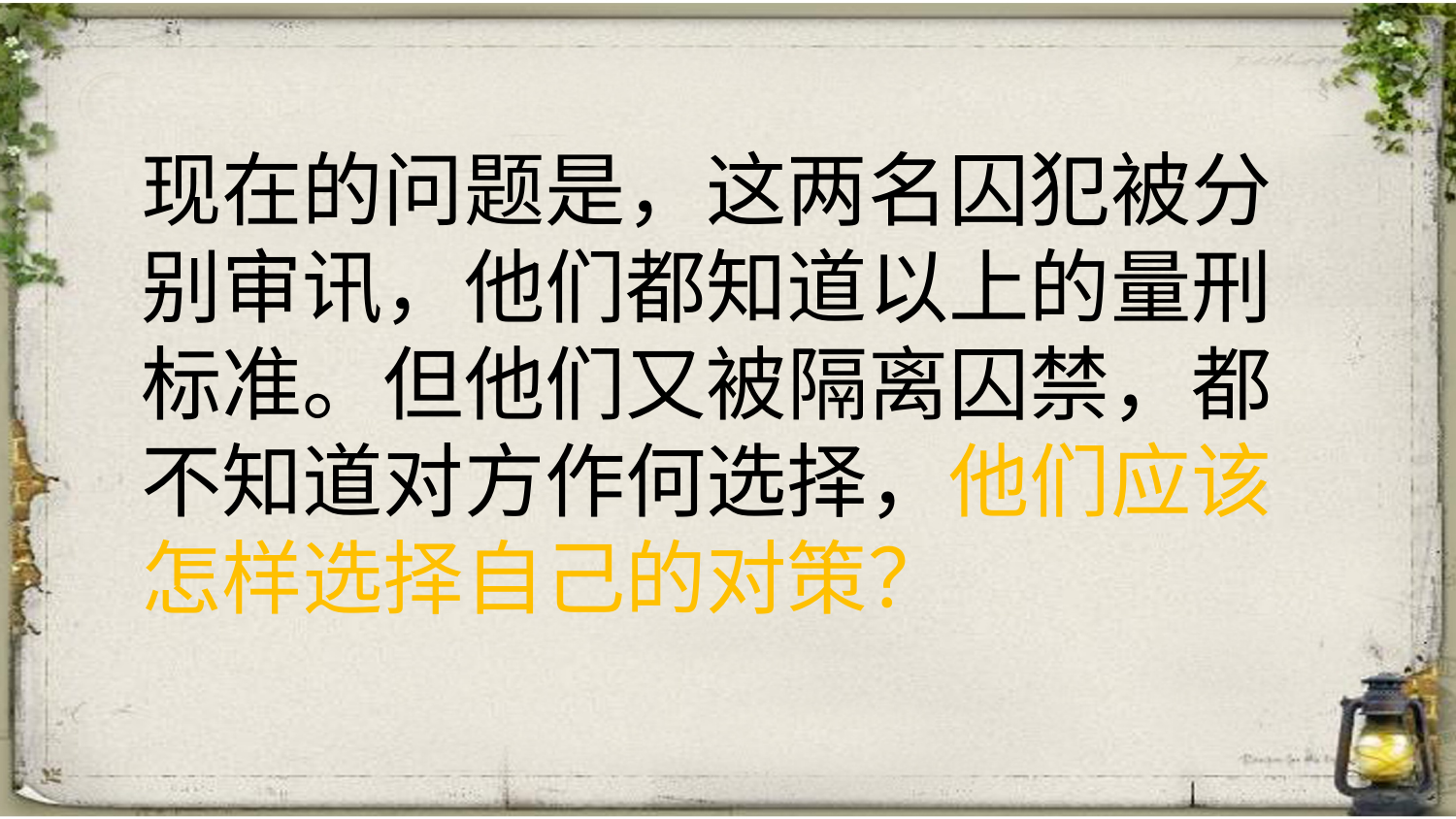

现在的问题是，这两名囚犯被分别审讯，他们都知道以上的量刑标准。但他们又被隔离囚禁，都不知道对方作何选择，他们应该怎样选择自己的对策？